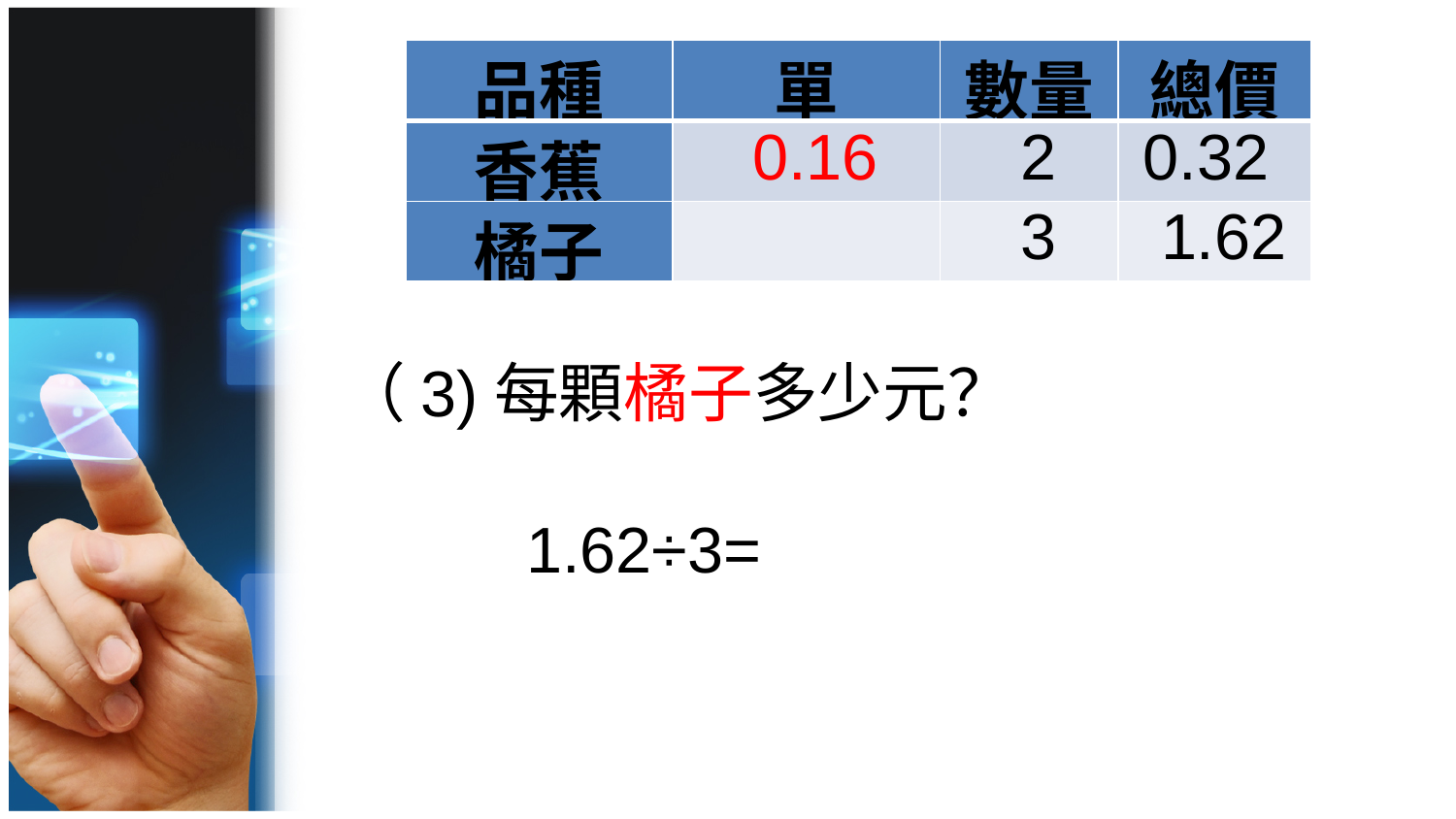

| 品種 | 單價/元 | 數量 | 總價 |
| --- | --- | --- | --- |
| 香蕉 | 0.16 | 2 | 0.32 |
| 橘子 |  | 3 | 1.62 |
（3)每顆橘子多少元？
1.62÷3=